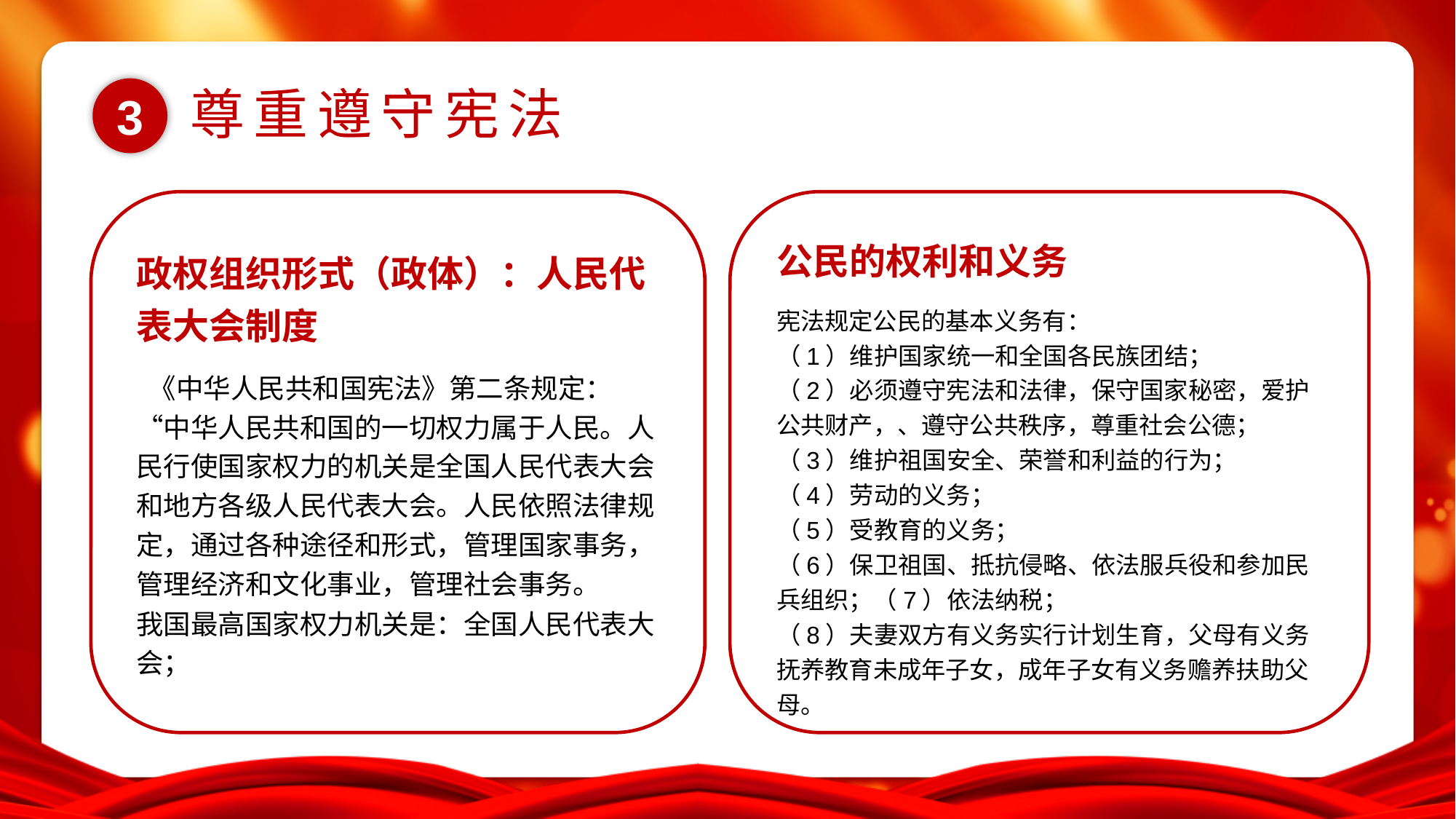

政权组织形式（政体）：人民代表大会制度

 《中华人民共和国宪法》第二条规定：“中华人民共和国的一切权力属于人民。人民行使国家权力的机关是全国人民代表大会和地方各级人民代表大会。人民依照法律规定，通过各种途径和形式，管理国家事务，管理经济和文化事业，管理社会事务。
我国最高国家权力机关是：全国人民代表大会；

公民的权利和义务

宪法规定公民的基本义务有：
（1）维护国家统一和全国各民族团结；
（2）必须遵守宪法和法律，保守国家秘密，爱护公共财产，、遵守公共秩序，尊重社会公德；
（3）维护祖国安全、荣誉和利益的行为；
（4）劳动的义务；
（5）受教育的义务；
（6）保卫祖国、抵抗侵略、依法服兵役和参加民兵组织；（7）依法纳税；
（8）夫妻双方有义务实行计划生育，父母有义务抚养教育未成年子女，成年子女有义务赡养扶助父母。